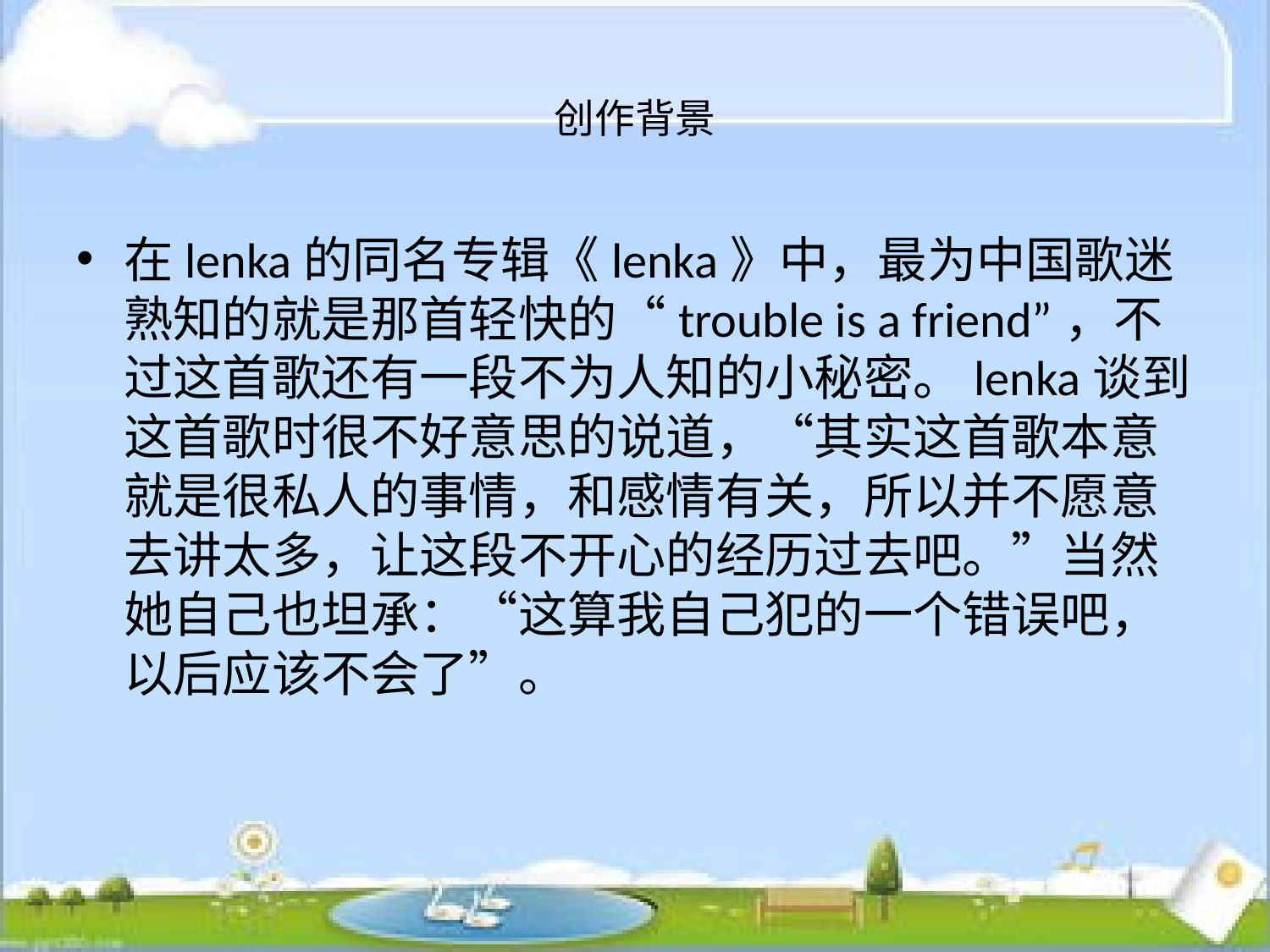

# 创作背景
在lenka的同名专辑《lenka》中，最为中国歌迷熟知的就是那首轻快的“trouble is a friend”，不过这首歌还有一段不为人知的小秘密。lenka谈到这首歌时很不好意思的说道，“其实这首歌本意就是很私人的事情，和感情有关，所以并不愿意去讲太多，让这段不开心的经历过去吧。”当然她自己也坦承：“这算我自己犯的一个错误吧，以后应该不会了”。